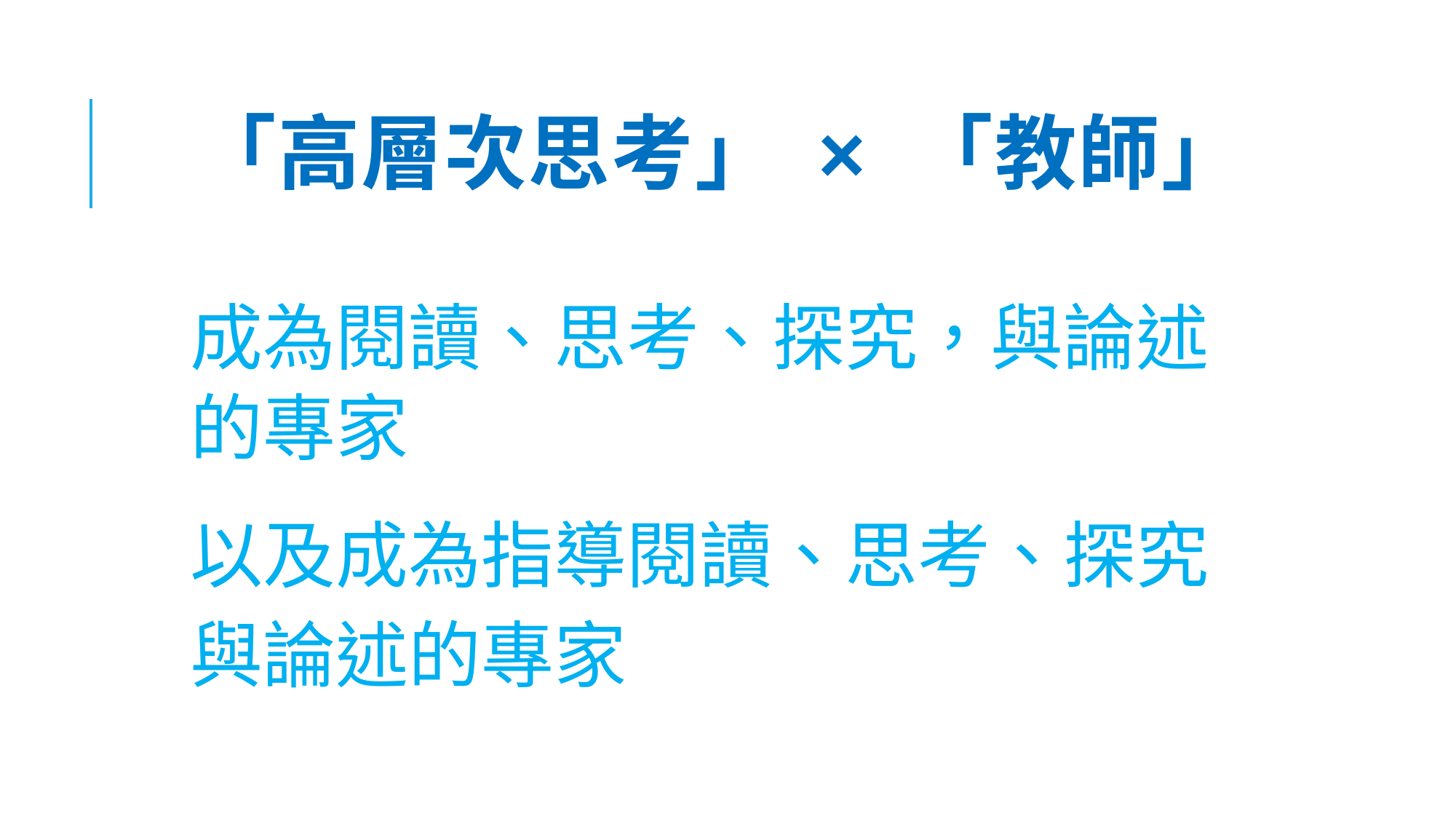

# 「高層次思考」 × 「教師」

成為閱讀、思考、探究，與論述
的專家
以及成為指導閱讀、思考、探究
與論述的專家